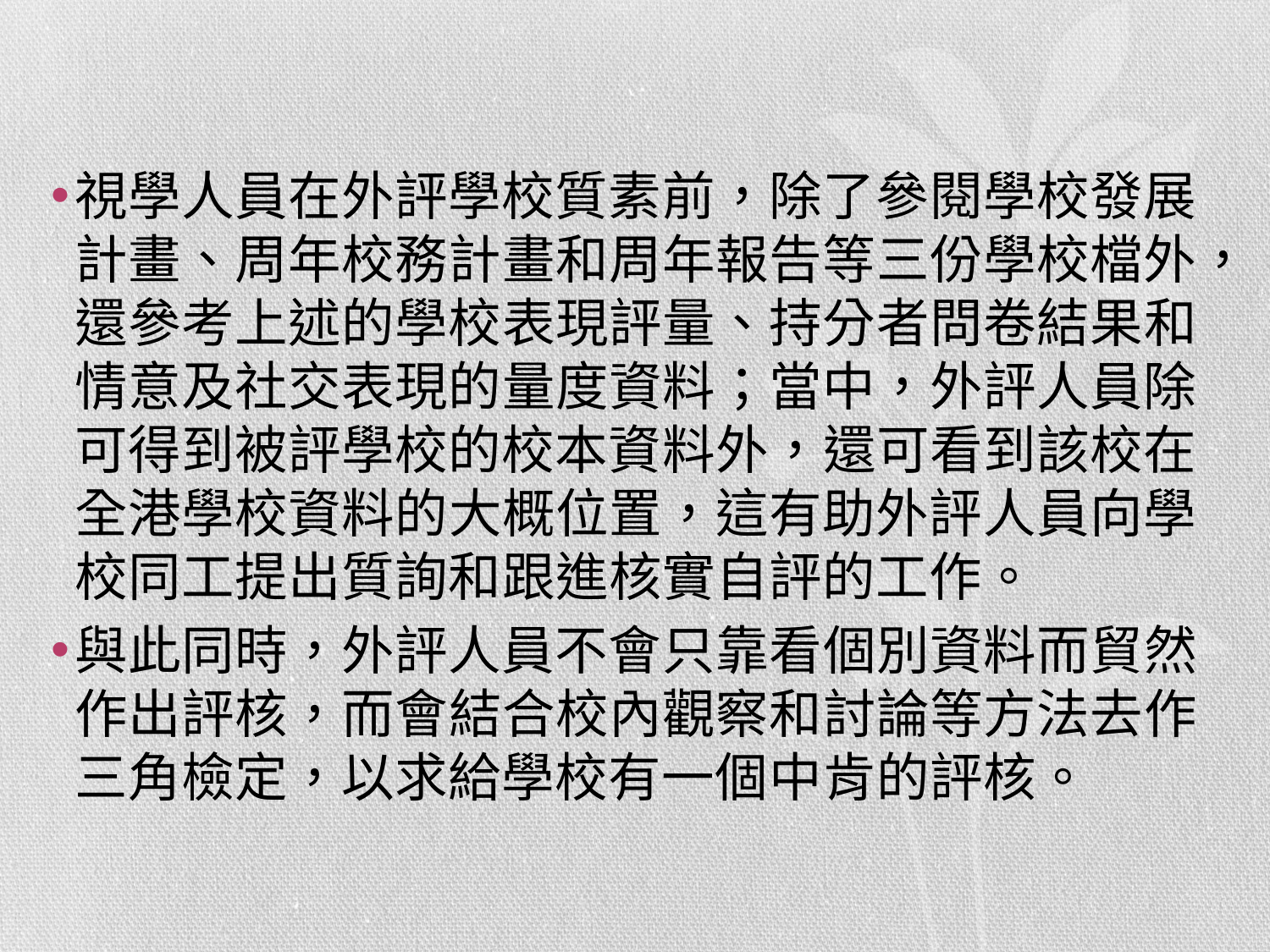

#
視學人員在外評學校質素前，除了參閱學校發展計畫、周年校務計畫和周年報告等三份學校檔外，還參考上述的學校表現評量、持分者問卷結果和情意及社交表現的量度資料；當中，外評人員除可得到被評學校的校本資料外，還可看到該校在全港學校資料的大概位置，這有助外評人員向學校同工提出質詢和跟進核實自評的工作。
與此同時，外評人員不會只靠看個別資料而貿然作出評核，而會結合校內觀察和討論等方法去作三角檢定，以求給學校有一個中肯的評核。